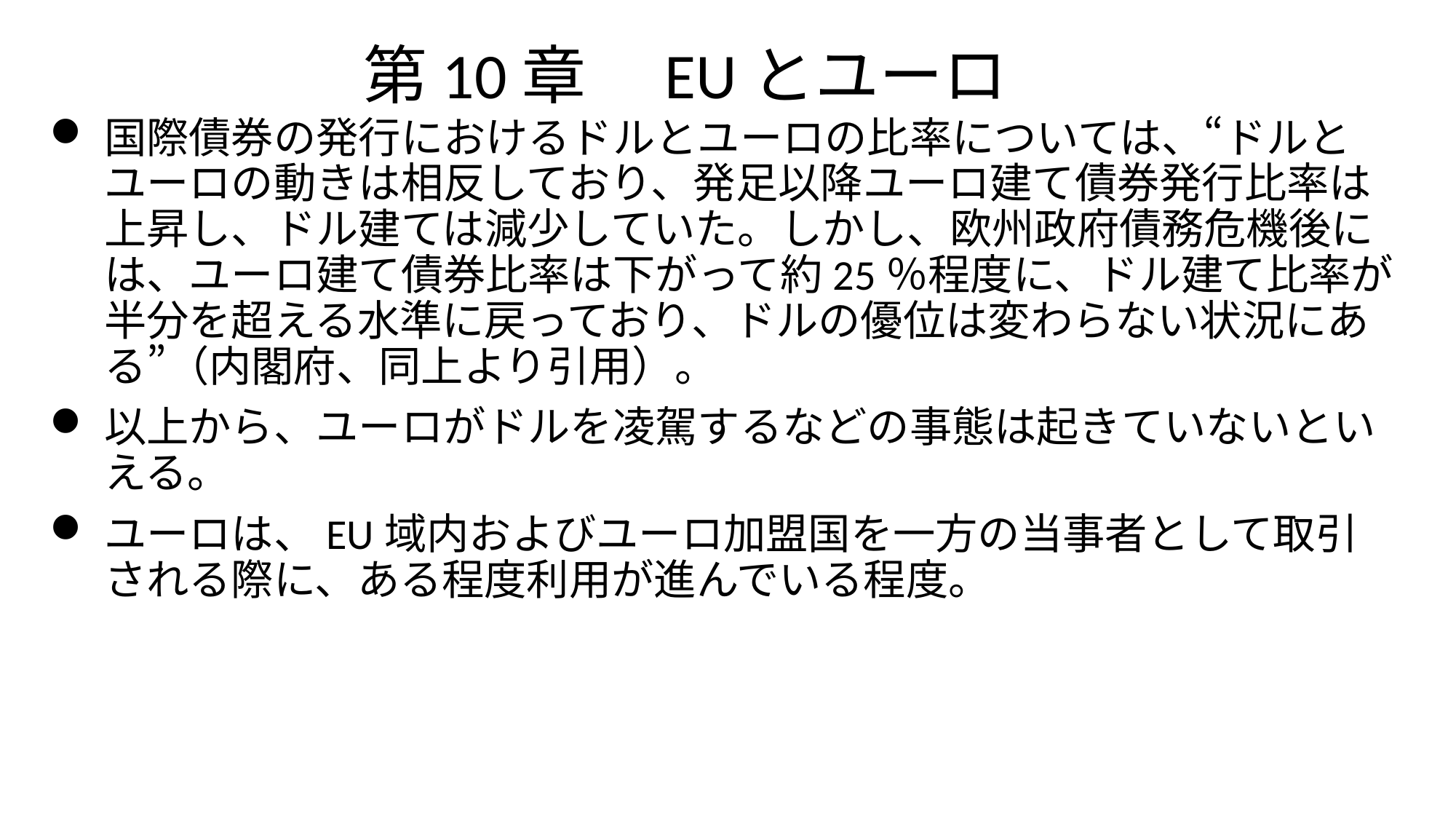

# 第10章　EUとユーロ
国際債券の発行におけるドルとユーロの比率については、“ドルとユーロの動きは相反しており、発足以降ユーロ建て債券発行比率は上昇し、ドル建ては減少していた。しかし、欧州政府債務危機後には、ユーロ建て債券比率は下がって約25％程度に、ドル建て比率が半分を超える水準に戻っており、ドルの優位は変わらない状況にある”（内閣府、同上より引用）。
以上から、ユーロがドルを凌駕するなどの事態は起きていないといえる。
ユーロは、EU域内およびユーロ加盟国を一方の当事者として取引される際に、ある程度利用が進んでいる程度。